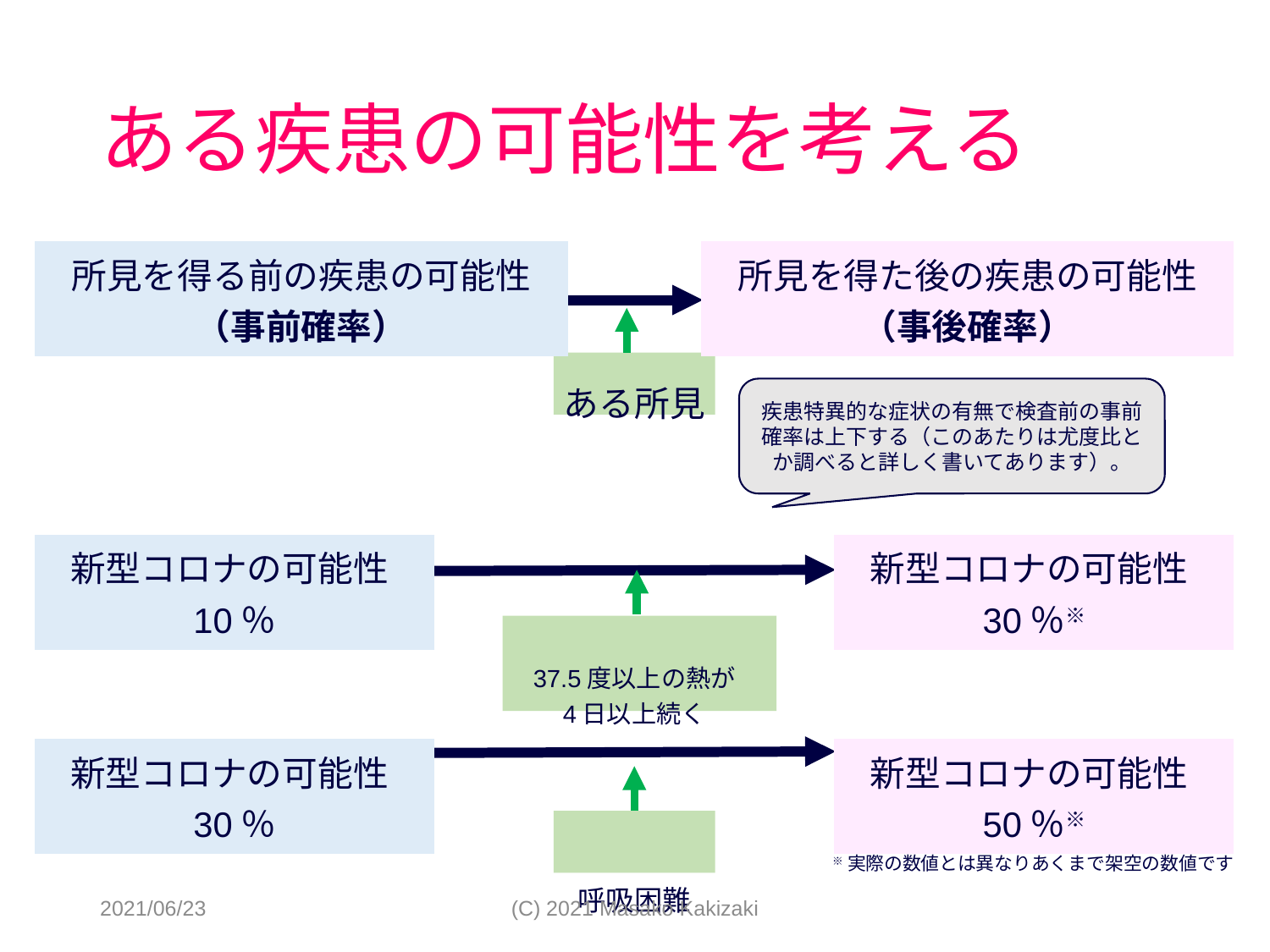

# ある疾患の可能性を考える
| 所見を得る前の疾患の可能性 （事前確率） |  |  | 所見を得た後の疾患の可能性 （事後確率） |  |
| --- | --- | --- | --- | --- |
|  | ある所見 |  |  |  |
|  |  |  |  |  |
| 新型コロナの可能性10％ |  |  |  | 新型コロナの可能性30％※ |
|  | 37.5度以上の熱が 4日以上続く |  |  |  |
| 新型コロナの可能性30％ |  |  |  | 新型コロナの可能性50％※ |
|  | 呼吸困難 |  |  |  |

疾患特異的な症状の有無で検査前の事前確率は上下する（このあたりは尤度比とか調べると詳しく書いてあります）。

※実際の数値とは異なりあくまで架空の数値です
2021/06/23
(C) 2021 Masako Kakizaki